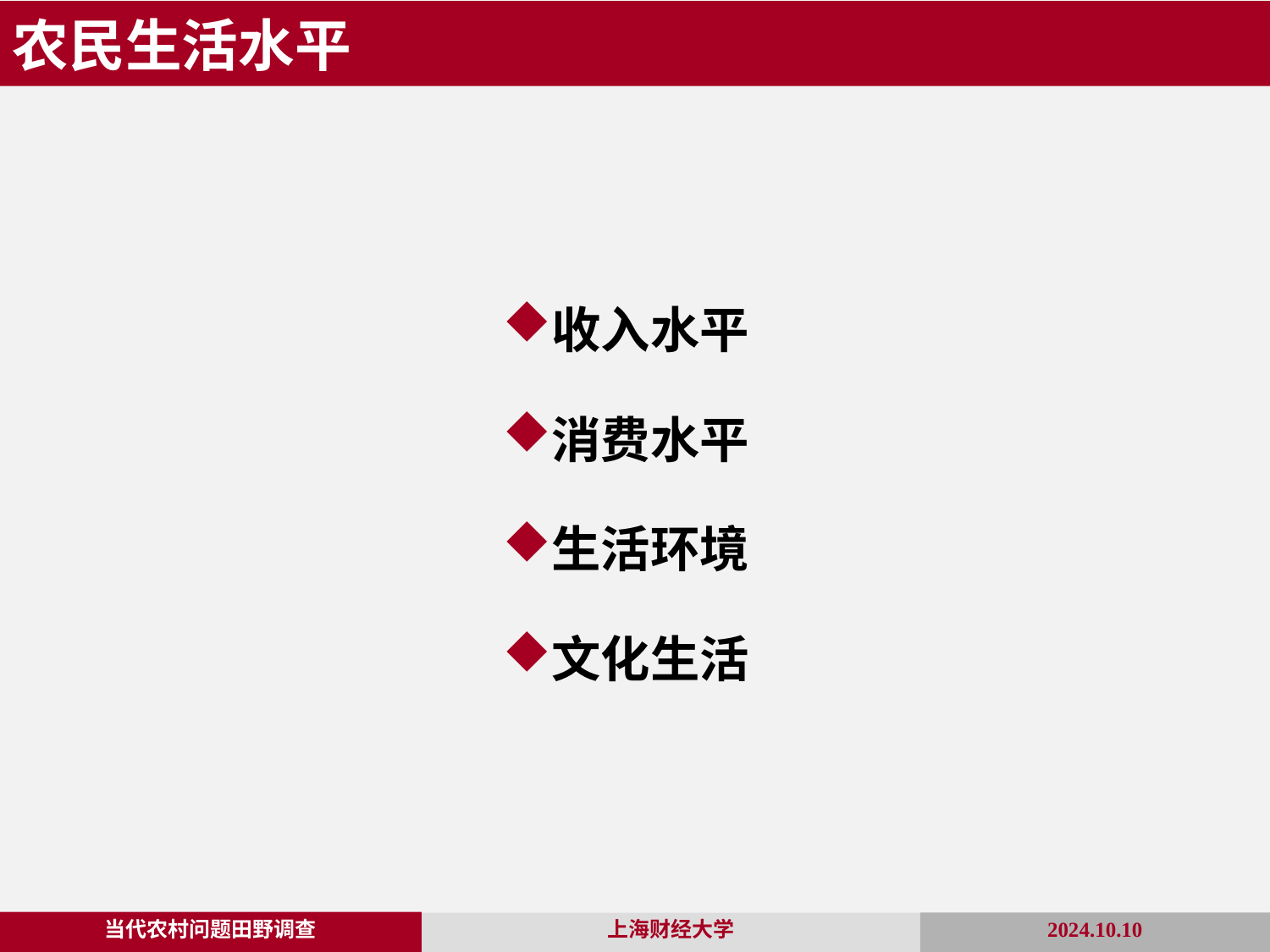

农民生活水平
收入水平
消费水平
生活环境
文化生活
当代农村问题田野调查
2024.10.10
上海财经大学